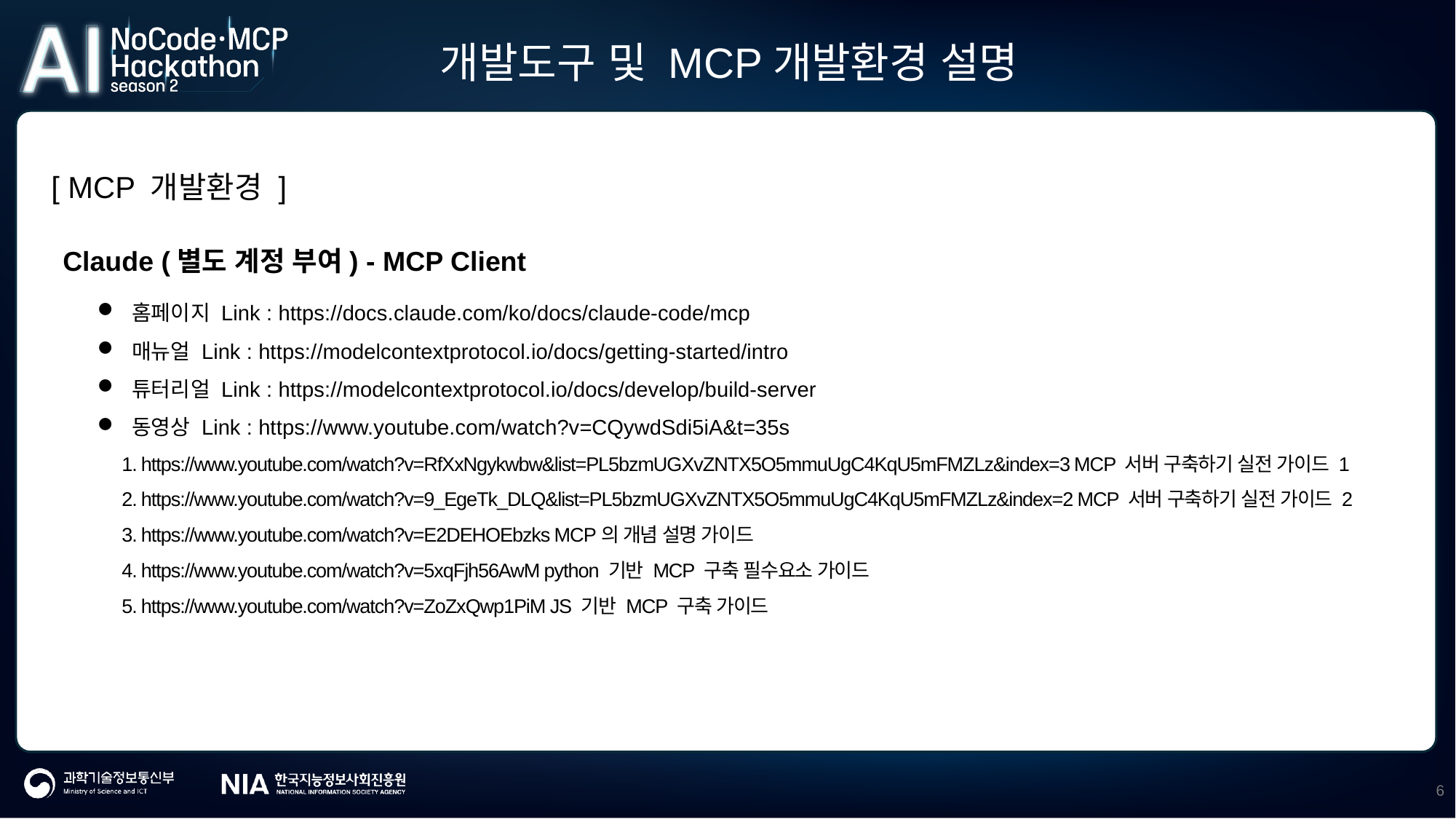

개발도구 및 MCP개발환경 설명

[ MCP 개발환경 ]
Claude (별도 계정 부여) - MCP Client
홈페이지 Link : https://docs.claude.com/ko/docs/claude-code/mcp
매뉴얼 Link : https://modelcontextprotocol.io/docs/getting-started/intro
튜터리얼 Link : https://modelcontextprotocol.io/docs/develop/build-server
동영상 Link : https://www.youtube.com/watch?v=CQywdSdi5iA&t=35s
     1. https://www.youtube.com/watch?v=RfXxNgykwbw&list=PL5bzmUGXvZNTX5O5mmuUgC4KqU5mFMZLz&index=3 MCP 서버 구축하기 실전 가이드 1
     2. https://www.youtube.com/watch?v=9_EgeTk_DLQ&list=PL5bzmUGXvZNTX5O5mmuUgC4KqU5mFMZLz&index=2 MCP 서버 구축하기 실전 가이드 2
     3. https://www.youtube.com/watch?v=E2DEHOEbzks MCP의 개념 설명 가이드
     4. https://www.youtube.com/watch?v=5xqFjh56AwM python 기반 MCP 구축 필수요소 가이드
     5. https://www.youtube.com/watch?v=ZoZxQwp1PiM JS 기반 MCP 구축 가이드